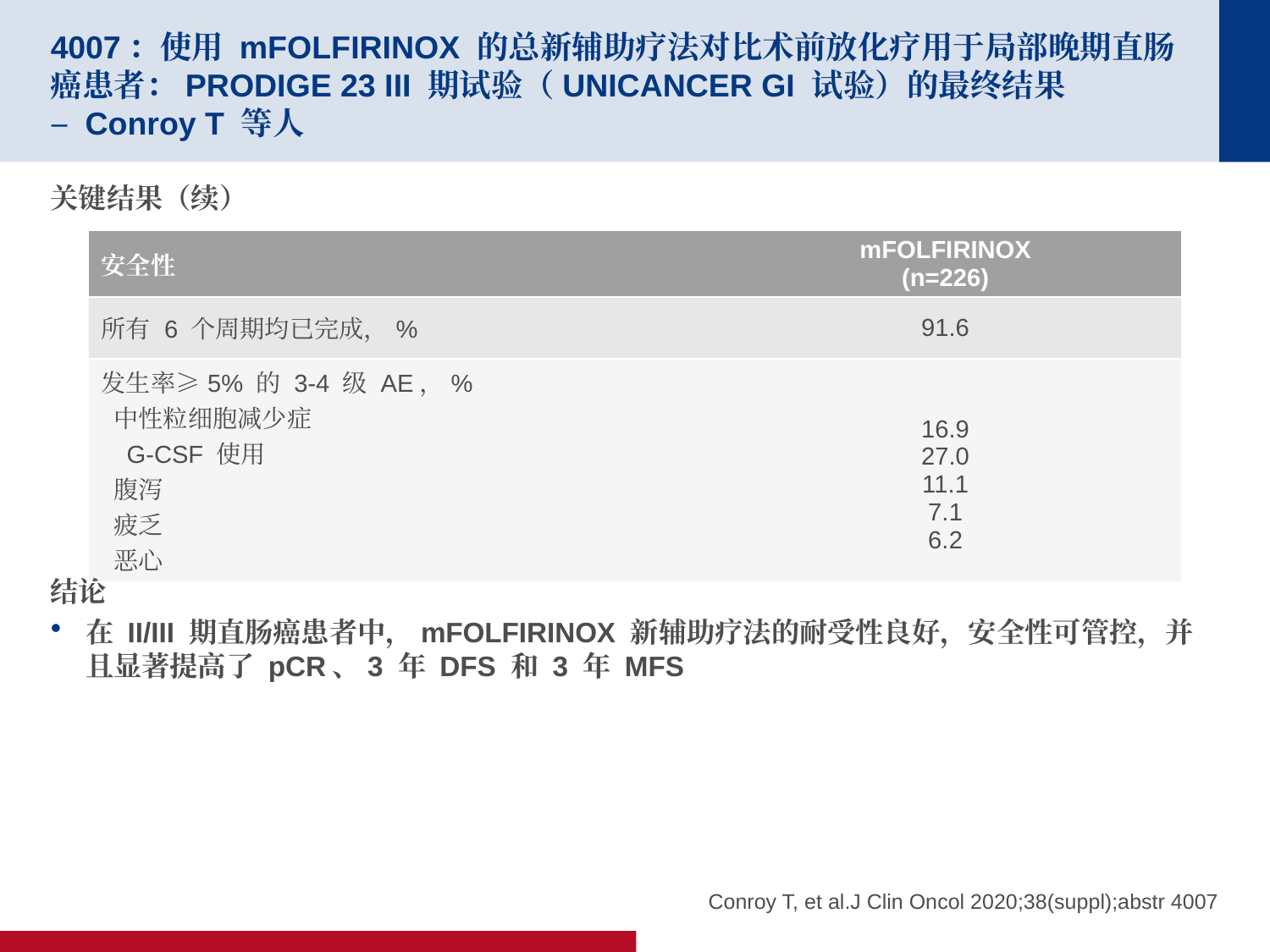

# 4007：使用 mFOLFIRINOX 的总新辅助疗法对比术前放化疗用于局部晚期直肠癌患者：PRODIGE 23 III 期试验（UNICANCER GI 试验）的最终结果 – Conroy T 等人
关键结果（续）
结论
在 II/III 期直肠癌患者中，mFOLFIRINOX 新辅助疗法的耐受性良好，安全性可管控，并且显著提高了 pCR、3 年 DFS 和 3 年 MFS
| 安全性 | mFOLFIRINOX (n=226) |
| --- | --- |
| 所有 6 个周期均已完成，% | 91.6 |
| 发生率≥5% 的 3-4 级 AE，% 中性粒细胞减少症 G-CSF 使用 腹泻 疲乏 恶心 | 16.9 27.0 11.1 7.1 6.2 |
Conroy T, et al.J Clin Oncol 2020;38(suppl);abstr 4007